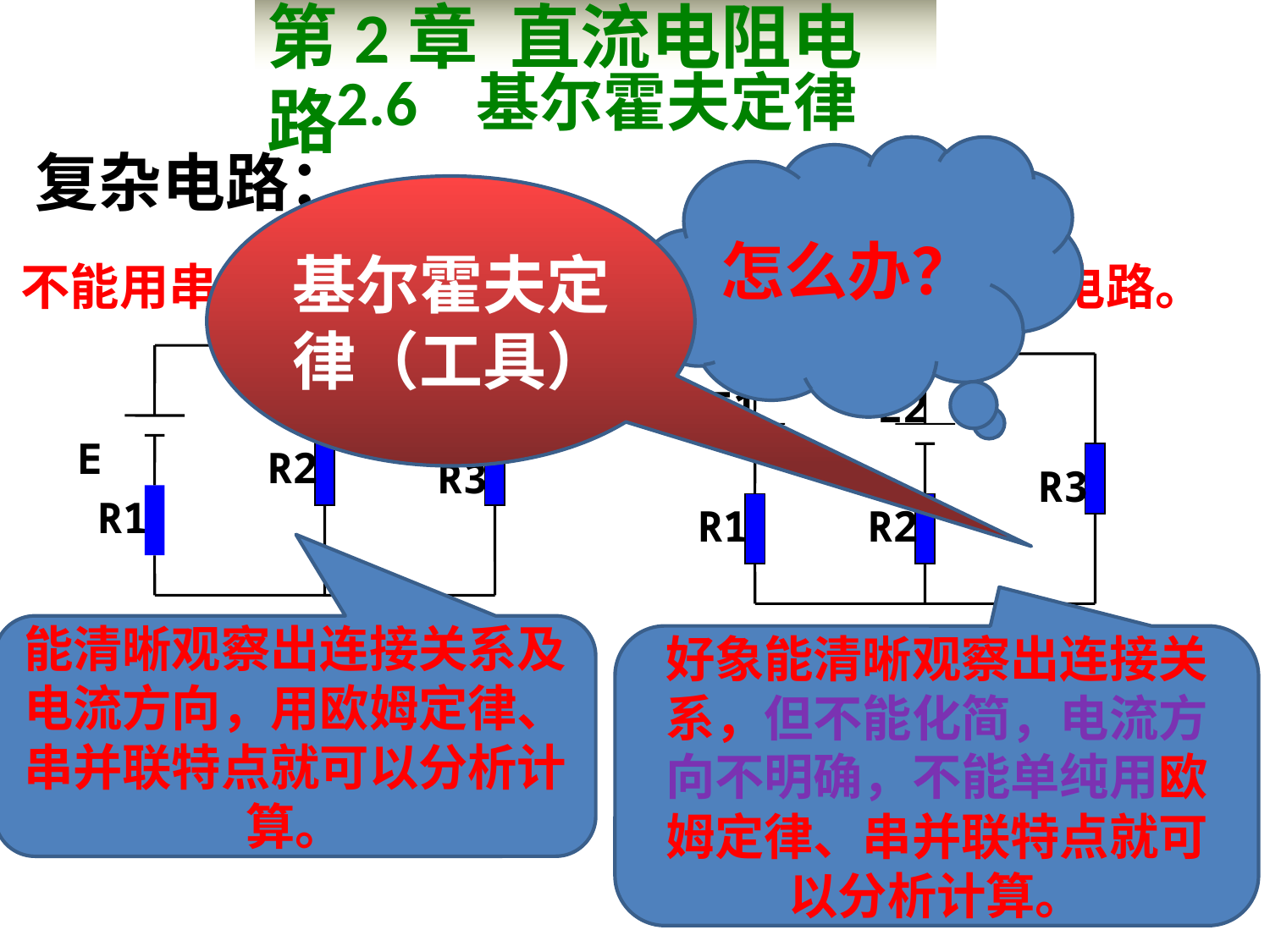

第2章  直流电阻电路
2.6   基尔霍夫定律
复杂电路：
怎么办？
基尔霍夫定律（工具）
不能用串、并联分析方法化简成无分支单回路的电路。

   E

R2

R3
R1

E1
R1

E2

R2

R3

能清晰观察出连接关系及电流方向，用欧姆定律、串并联特点就可以分析计算。
好象能清晰观察出连接关系，但不能化简，电流方向不明确，不能单纯用欧姆定律、串并联特点就可以分析计算。